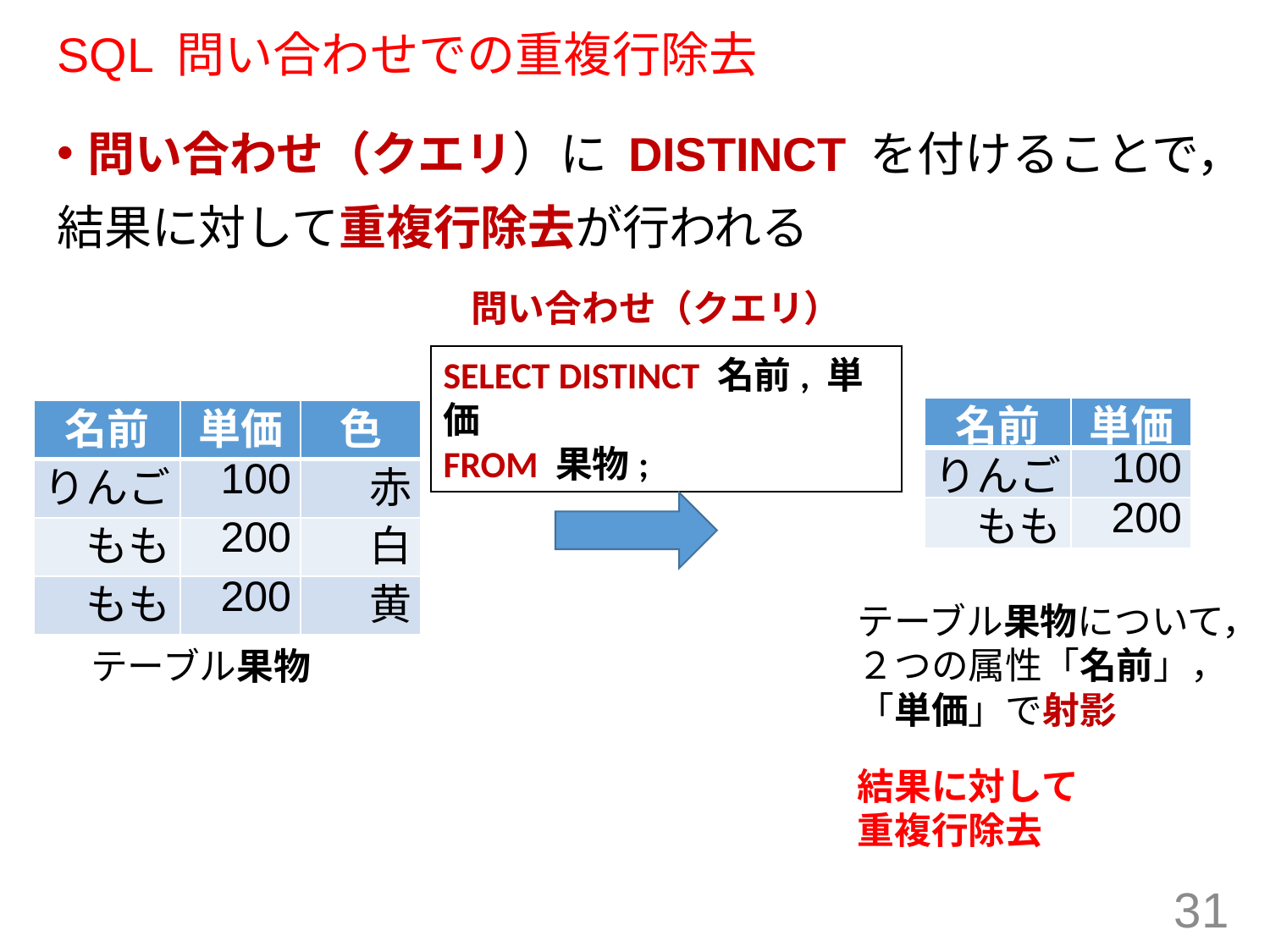

# SQL 問い合わせでの重複行除去
問い合わせ（クエリ）に DISTINCT を付けることで，
結果に対して重複行除去が行われる
問い合わせ（クエリ）
SELECT DISTINCT 名前, 単価
FROM 果物;
| 名前 | 単価 |
| --- | --- |
| りんご | 100 |
| もも | 200 |
| 名前 | 単価 | 色 |
| --- | --- | --- |
| りんご | 100 | 赤 |
| もも | 200 | 白 |
| もも | 200 | 黄 |

テーブル果物について，
２つの属性「名前」，「単価」で射影
テーブル果物
結果に対して
重複行除去
31